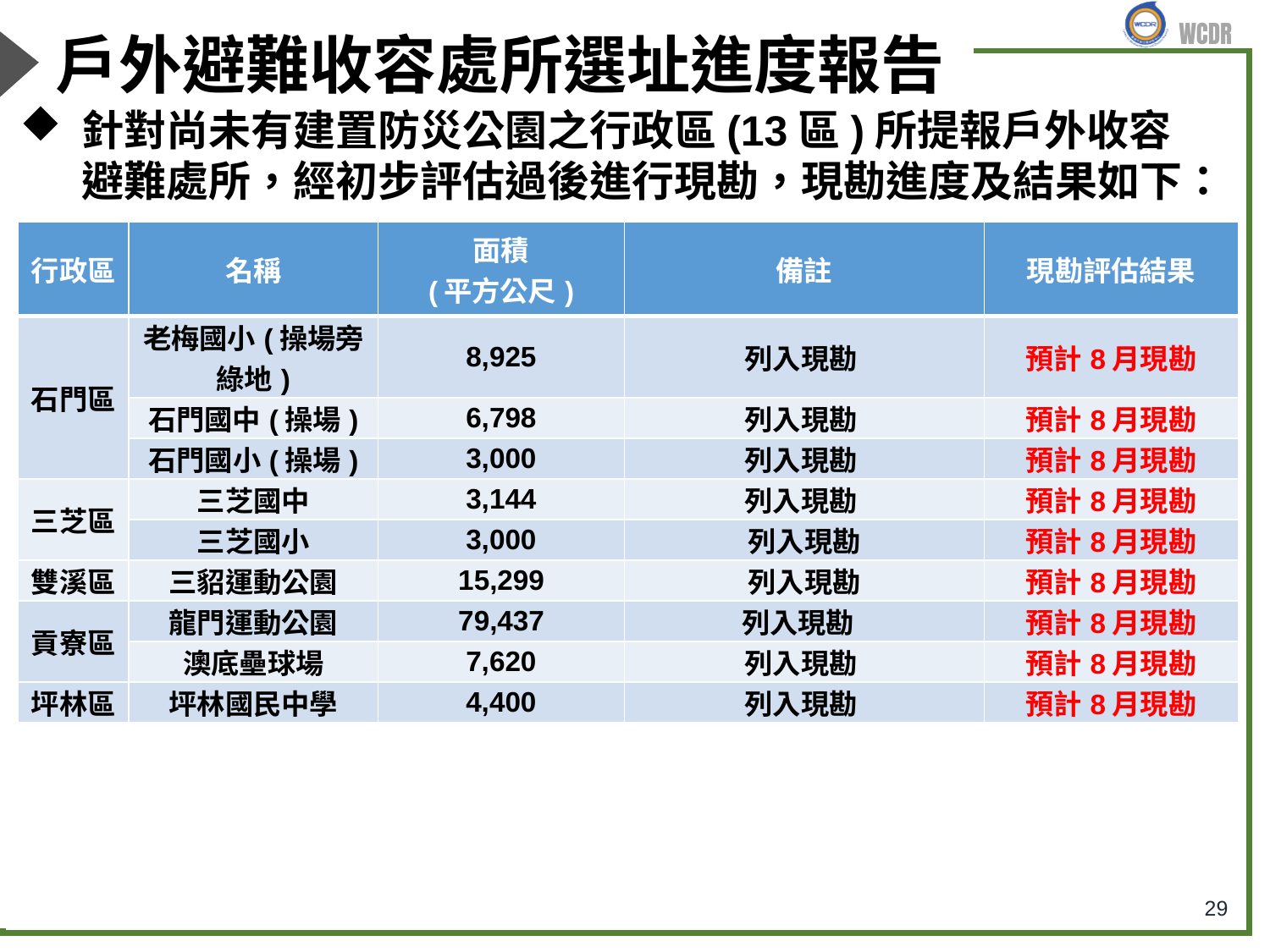

# 戶外避難收容處所選址進度報告
針對尚未有建置防災公園之行政區(13區)所提報戶外收容避難處所，經初步評估過後進行現勘，現勘進度及結果如下：

| 行政區 | 名稱 | 面積 (平方公尺) | 備註 | 現勘評估結果 |
| --- | --- | --- | --- | --- |
| 石門區 | 老梅國小(操場旁綠地) | 8,925 | 列入現勘 | 預計8月現勘 |
|  | 石門國中(操場) | 6,798 | 列入現勘 | 預計8月現勘 |
|  | 石門國小(操場) | 3,000 | 列入現勘 | 預計8月現勘 |
| 三芝區 | 三芝國中 | 3,144 | 列入現勘 | 預計8月現勘 |
|  | 三芝國小 | 3,000 | 列入現勘 | 預計8月現勘 |
| 雙溪區 | 三貂運動公園 | 15,299 | 列入現勘 | 預計8月現勘 |
| 貢寮區 | 龍門運動公園 | 79,437 | 列入現勘 | 預計8月現勘 |
|  | 澳底壘球場 | 7,620 | 列入現勘 | 預計8月現勘 |
| 坪林區 | 坪林國民中學 | 4,400 | 列入現勘 | 預計8月現勘 |
29